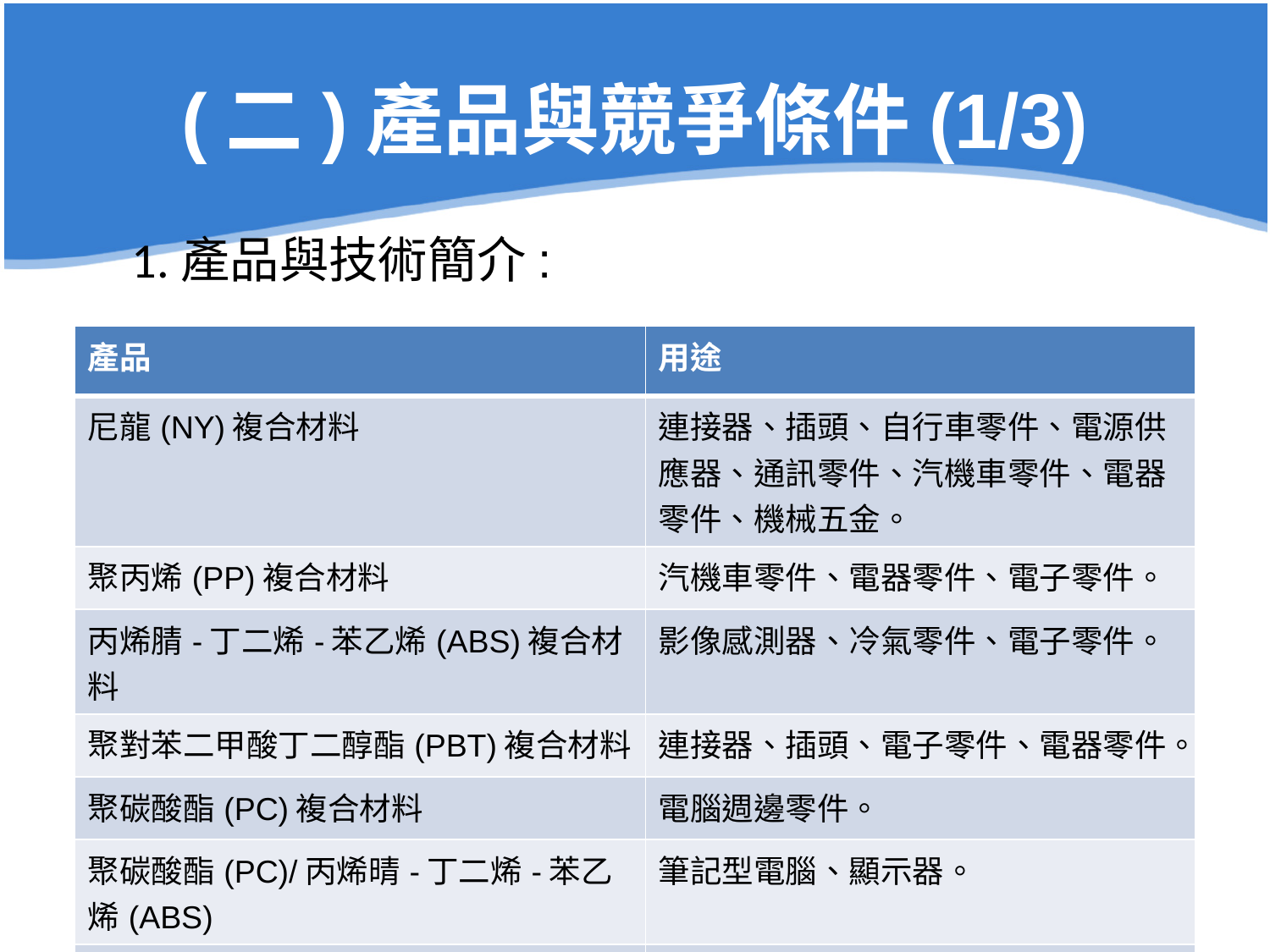

# (二)產品與競爭條件(1/3)
1.產品與技術簡介:
| 產品 | 用途 |
| --- | --- |
| 尼龍(NY)複合材料 | 連接器、插頭、自行車零件、電源供應器、通訊零件、汽機車零件、電器零件、機械五金。 |
| 聚丙烯(PP)複合材料 | 汽機車零件、電器零件、電子零件。 |
| 丙烯腈-丁二烯-苯乙烯(ABS)複合材料 | 影像感測器、冷氣零件、電子零件。 |
| 聚對苯二甲酸丁二醇酯(PBT)複合材料 | 連接器、插頭、電子零件、電器零件。 |
| 聚碳酸酯(PC)複合材料 | 電腦週邊零件。 |
| 聚碳酸酯(PC)/丙烯晴-丁二烯-苯乙烯(ABS) | 筆記型電腦、顯示器。 |
| 其他(客製化) | 各複合材料使用之塑膠粒。 |